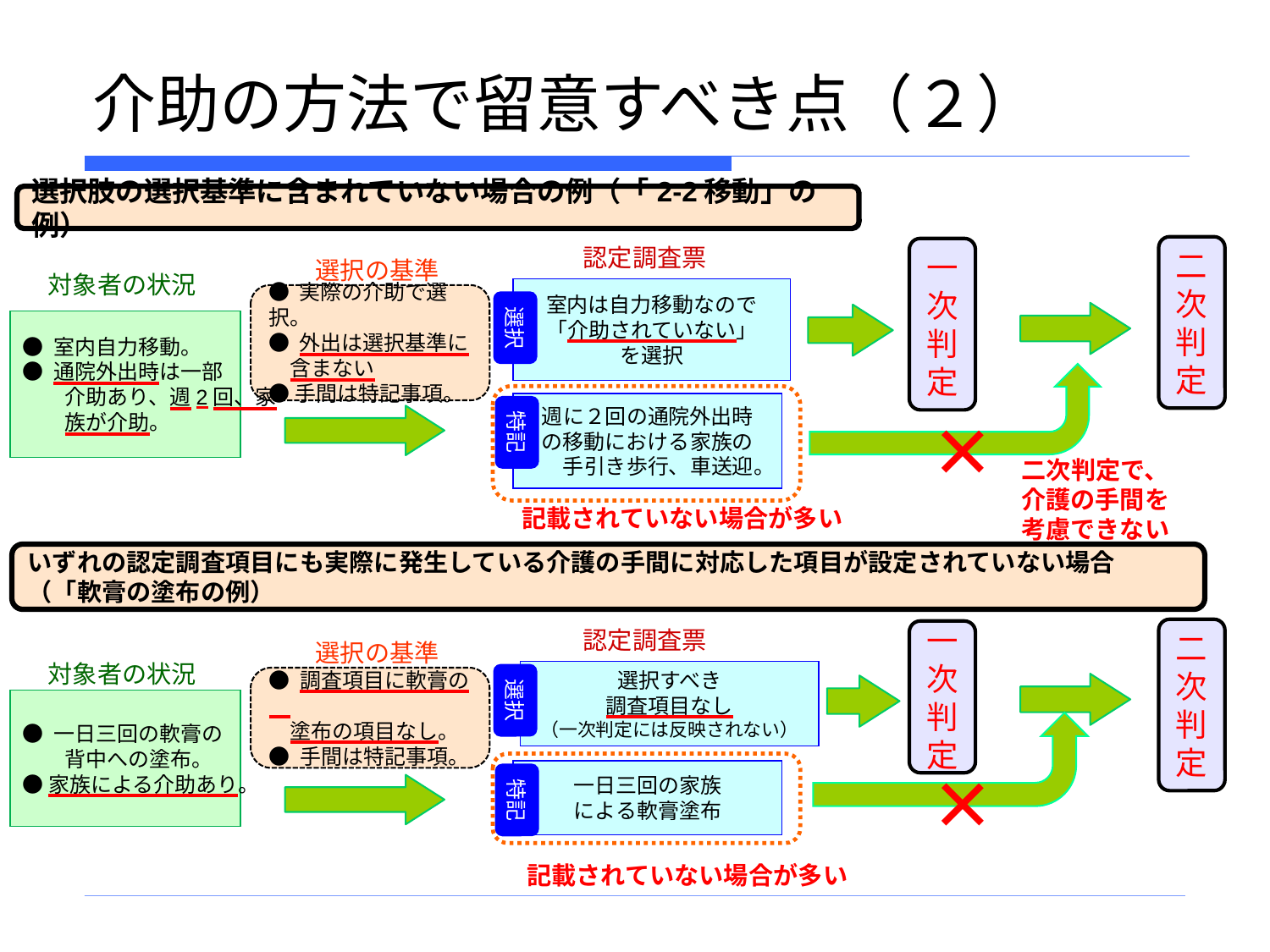

# 介助の方法で留意すべき点（２）
選択肢の選択基準に含まれていない場合の例（「2-2移動」の例）
二次判定
認定調査票
一次判定
選択の基準

対象者の状況
室内は自力移動なので
「介助されていない」
を選択
● 実際の介助で選択。
● 外出は選択基準に
　含まない
●手間は特記事項。

選択

● 室内自力移動。
● 通院外出時は一部
　　介助あり、週2回、家
　　族が介助。

週に２回の通院外出時
の移動における家族の
　　手引き歩行、車送迎。
特記

×
二次判定で、
介護の手間を考慮できない
記載されていない場合が多い
いずれの認定調査項目にも実際に発生している介護の手間に対応した項目が設定されていない場合（「軟膏の塗布の例）
二次判定
認定調査票
一次判定

選択の基準
対象者の状況
選択すべき
調査項目なし
（一次判定には反映されない）
選択
● 調査項目に軟膏の
　塗布の項目なし。
● 手間は特記事項。

● 一日三回の軟膏の
　　背中への塗布。
● 家族による介助あり。

一日三回の家族
による軟膏塗布
特記
×

記載されていない場合が多い